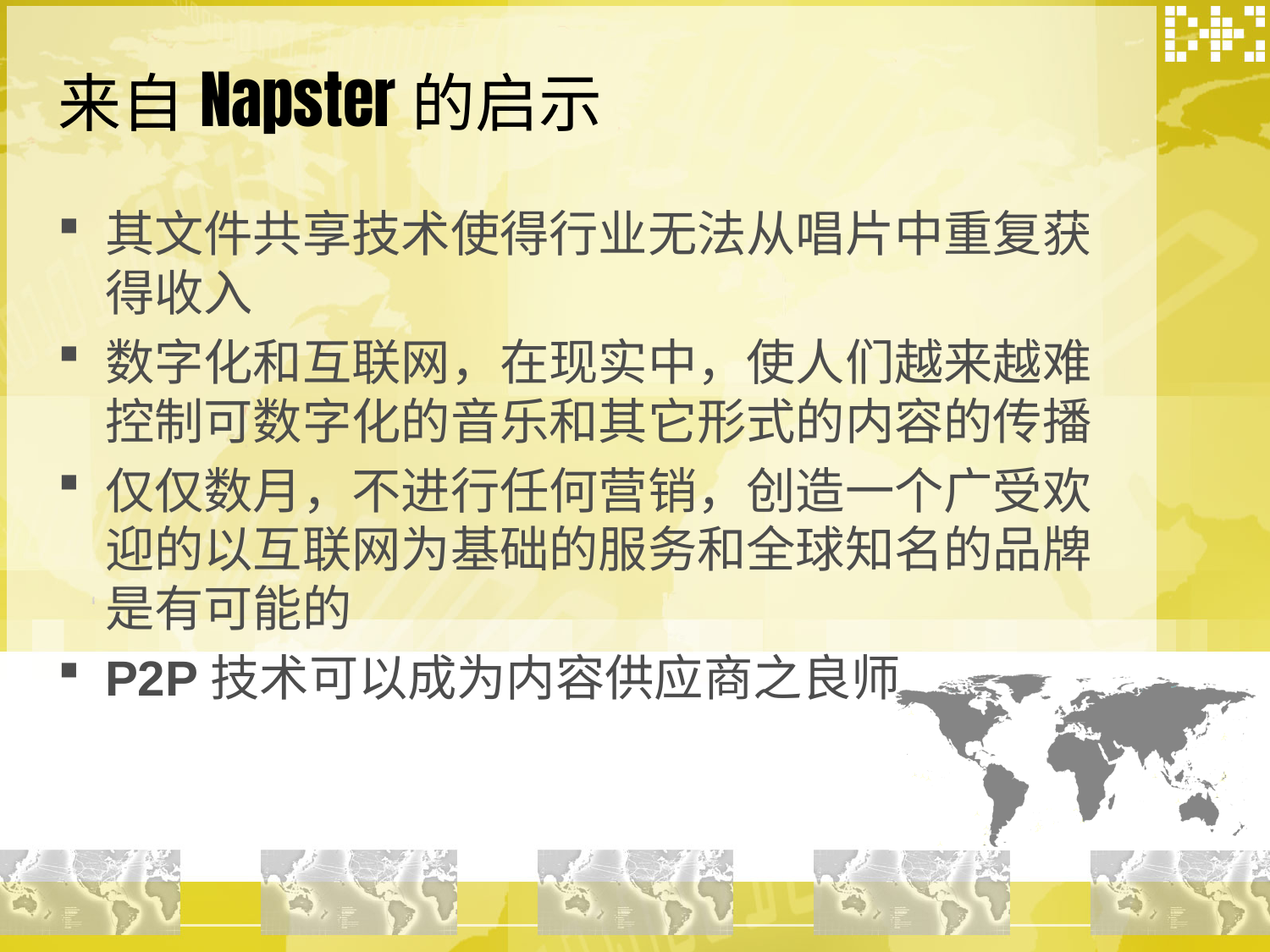

# 来自Napster的启示
其文件共享技术使得行业无法从唱片中重复获得收入
数字化和互联网，在现实中，使人们越来越难控制可数字化的音乐和其它形式的内容的传播
仅仅数月，不进行任何营销，创造一个广受欢迎的以互联网为基础的服务和全球知名的品牌是有可能的
P2P技术可以成为内容供应商之良师